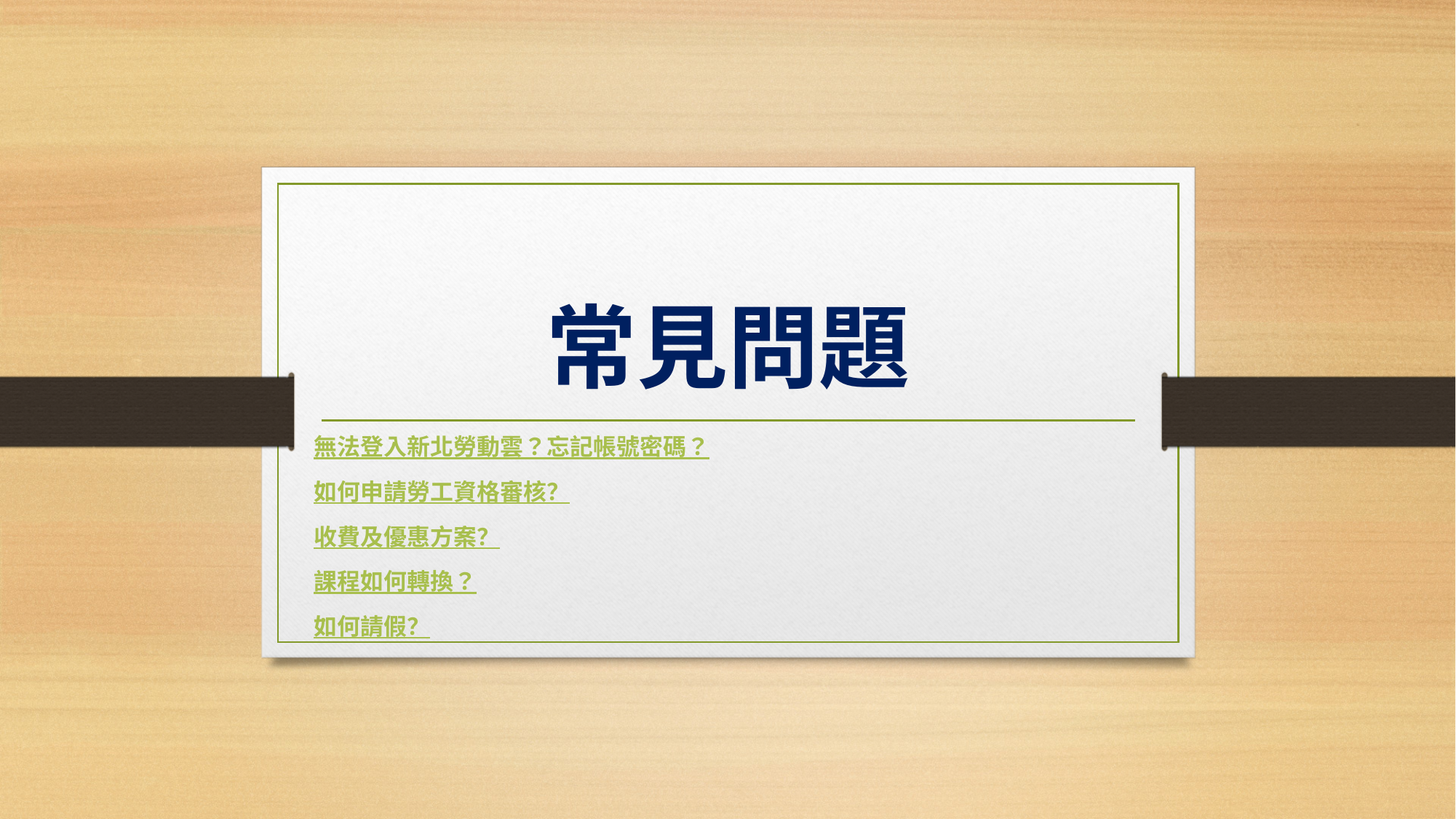

# 常見問題
無法登入新北勞動雲？忘記帳號密碼？
如何申請勞工資格審核？
收費及優惠方案？
課程如何轉換？
如何請假？